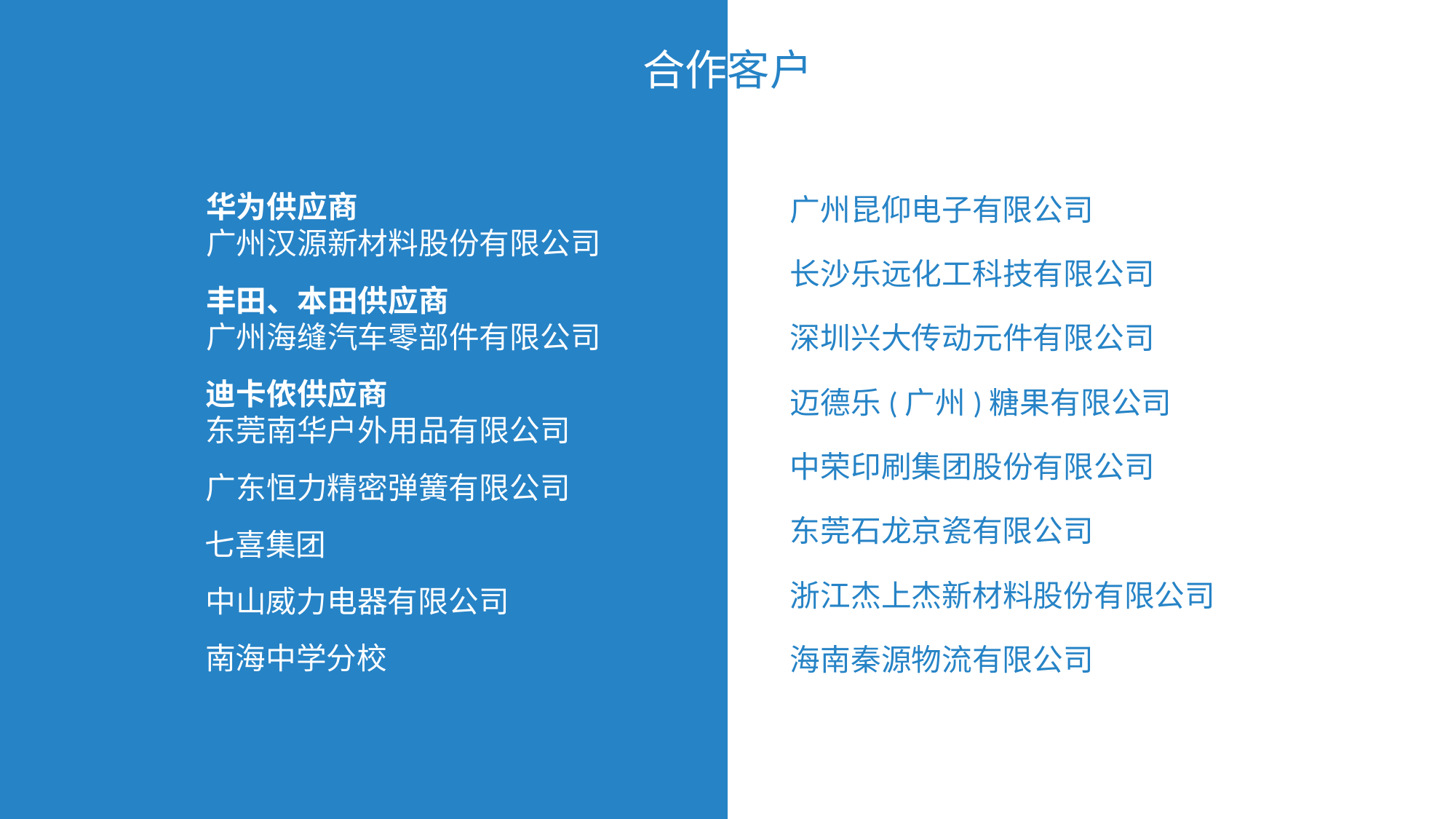

合作客户
华为供应商
广州汉源新材料股份有限公司
广州昆仰电子有限公司
长沙乐远化工科技有限公司
丰田、本田供应商
广州海缝汽车零部件有限公司
深圳兴大传动元件有限公司
迪卡侬供应商
东莞南华户外用品有限公司
迈德乐(广州)糖果有限公司
中荣印刷集团股份有限公司
广东恒力精密弹簧有限公司
东莞石龙京瓷有限公司
七喜集团
浙江杰上杰新材料股份有限公司
中山威力电器有限公司
南海中学分校
海南秦源物流有限公司